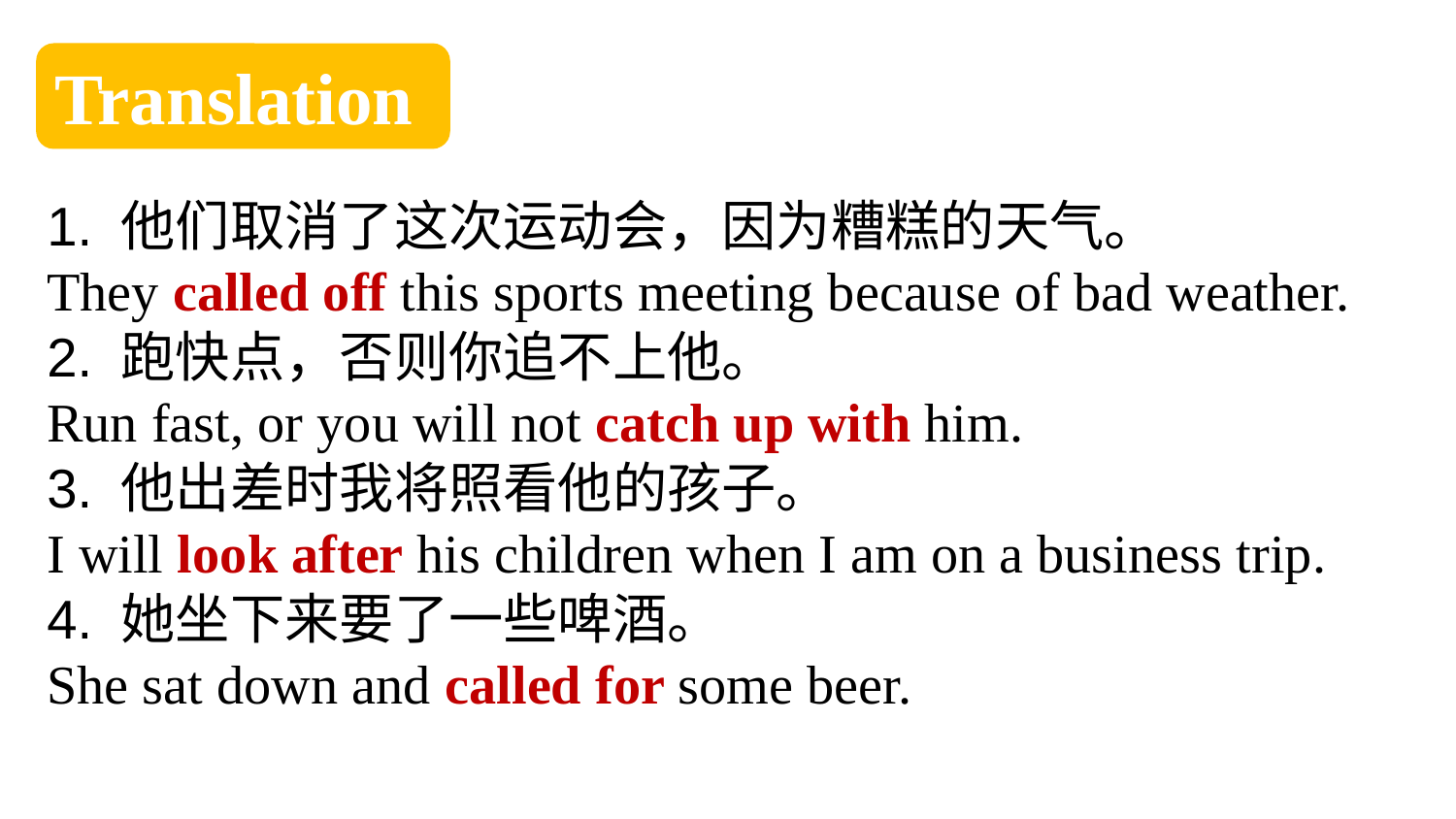

Translation
1. 他们取消了这次运动会，因为糟糕的天气。
They called off this sports meeting because of bad weather.
2. 跑快点，否则你追不上他。
Run fast, or you will not catch up with him.
3. 他出差时我将照看他的孩子。
I will look after his children when I am on a business trip.
4. 她坐下来要了一些啤酒。
She sat down and called for some beer.